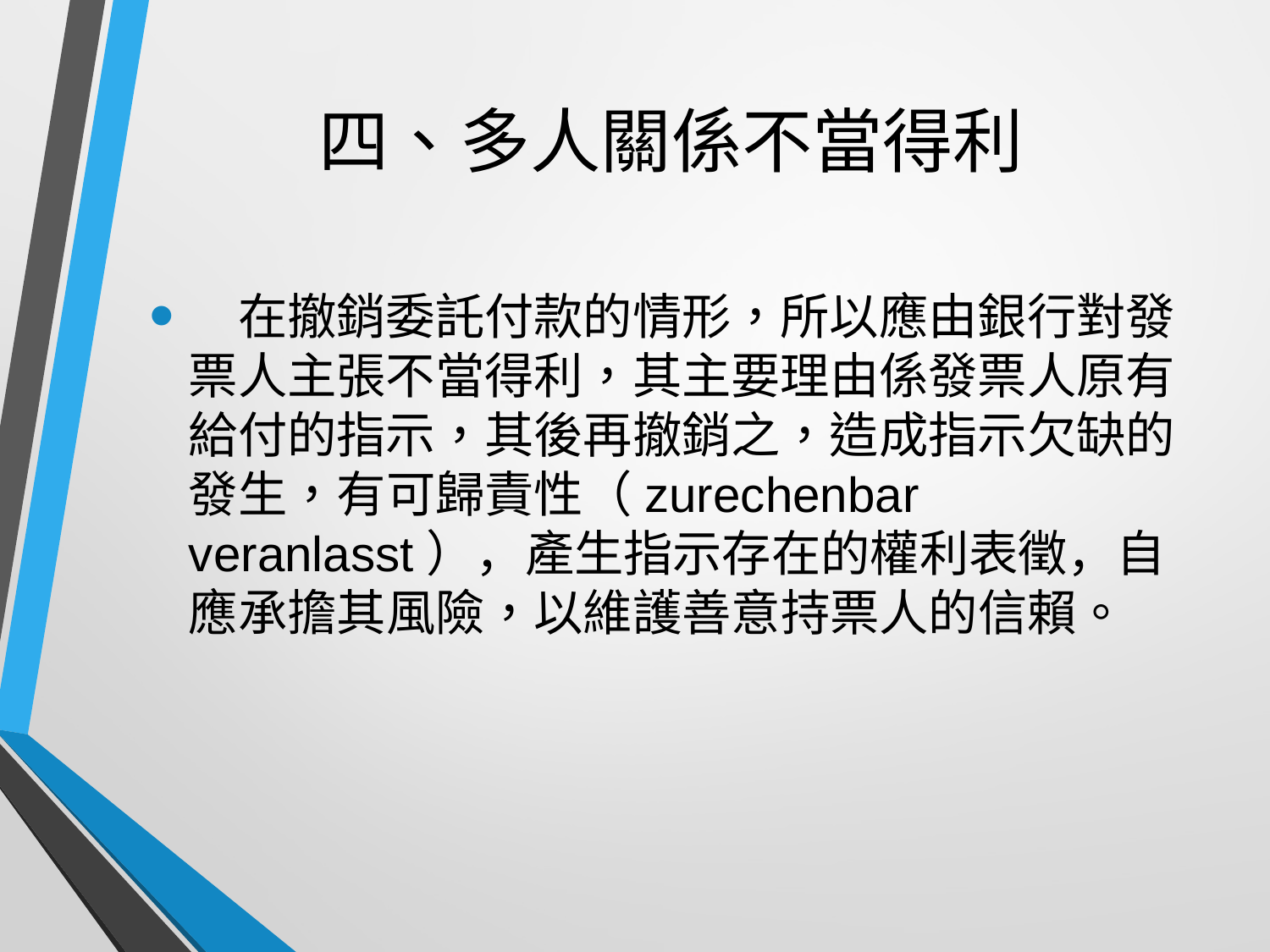

# 四、多人關係不當得利
　在撤銷委託付款的情形，所以應由銀行對發票人主張不當得利，其主要理由係發票人原有給付的指示，其後再撤銷之，造成指示欠缺的發生，有可歸責性（zurechenbar veranlasst），產生指示存在的權利表徵，自應承擔其風險，以維護善意持票人的信賴。